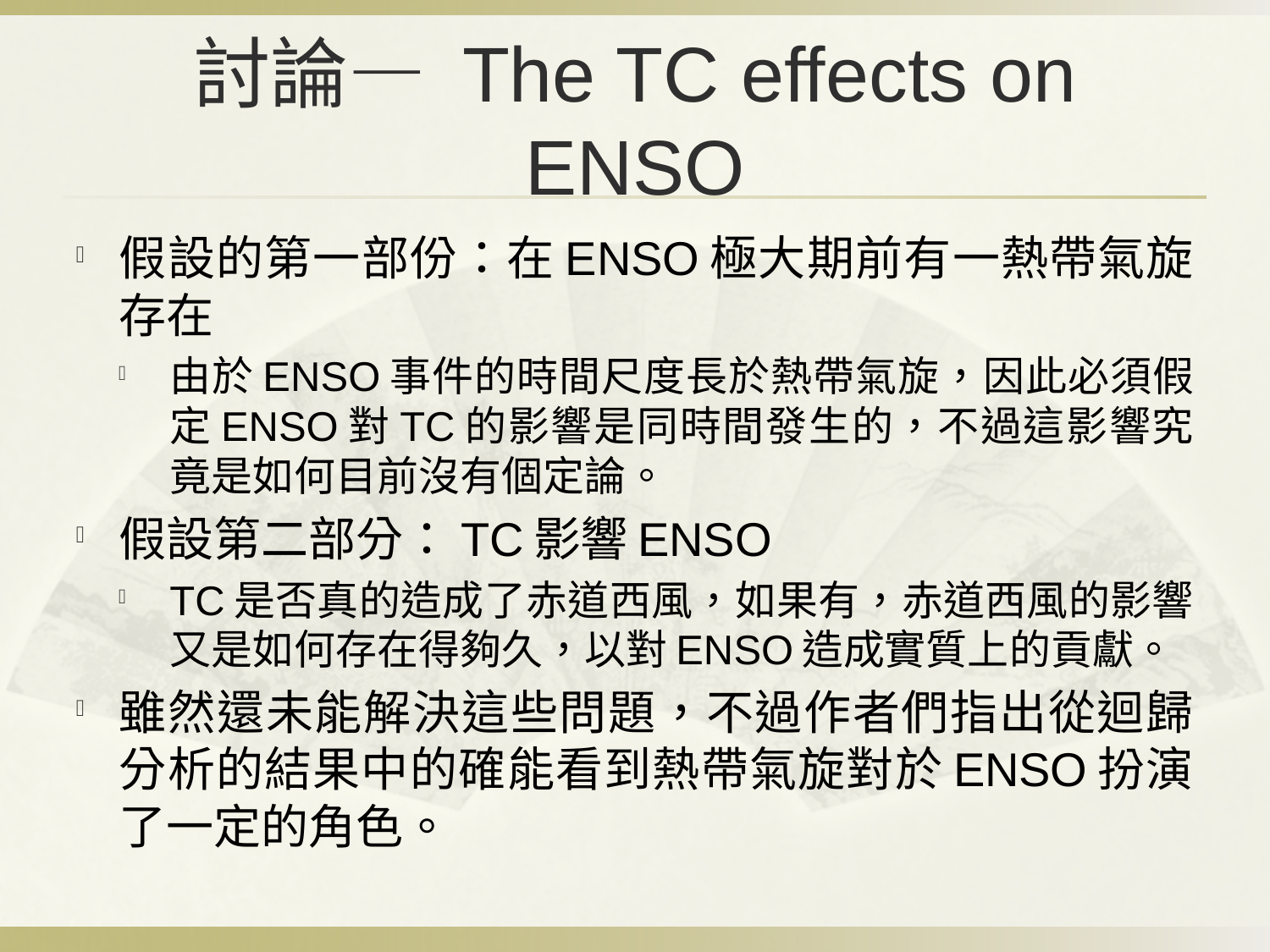

# 討論— The TC effects on ENSO
假設的第一部份：在ENSO極大期前有一熱帶氣旋存在
由於ENSO事件的時間尺度長於熱帶氣旋，因此必須假定ENSO對TC的影響是同時間發生的，不過這影響究竟是如何目前沒有個定論。
假設第二部分：TC影響ENSO
TC是否真的造成了赤道西風，如果有，赤道西風的影響又是如何存在得夠久，以對ENSO造成實質上的貢獻。
雖然還未能解決這些問題，不過作者們指出從迴歸分析的結果中的確能看到熱帶氣旋對於ENSO扮演了一定的角色。